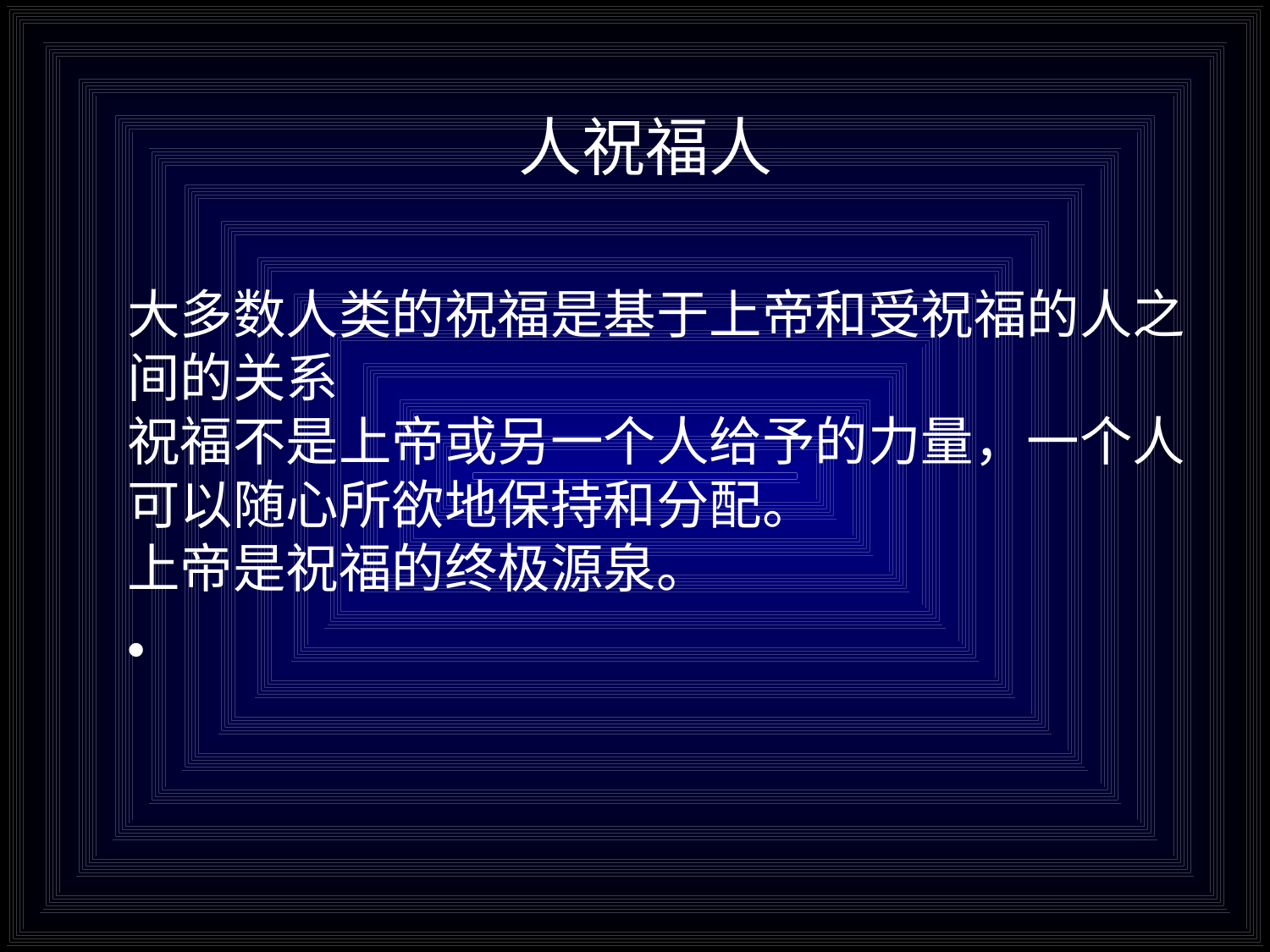

# 人祝福人
大多数人类的祝福是基于上帝和受祝福的人之间的关系
祝福不是上帝或另一个人给予的力量，一个人可以随心所欲地保持和分配。
上帝是祝福的终极源泉。